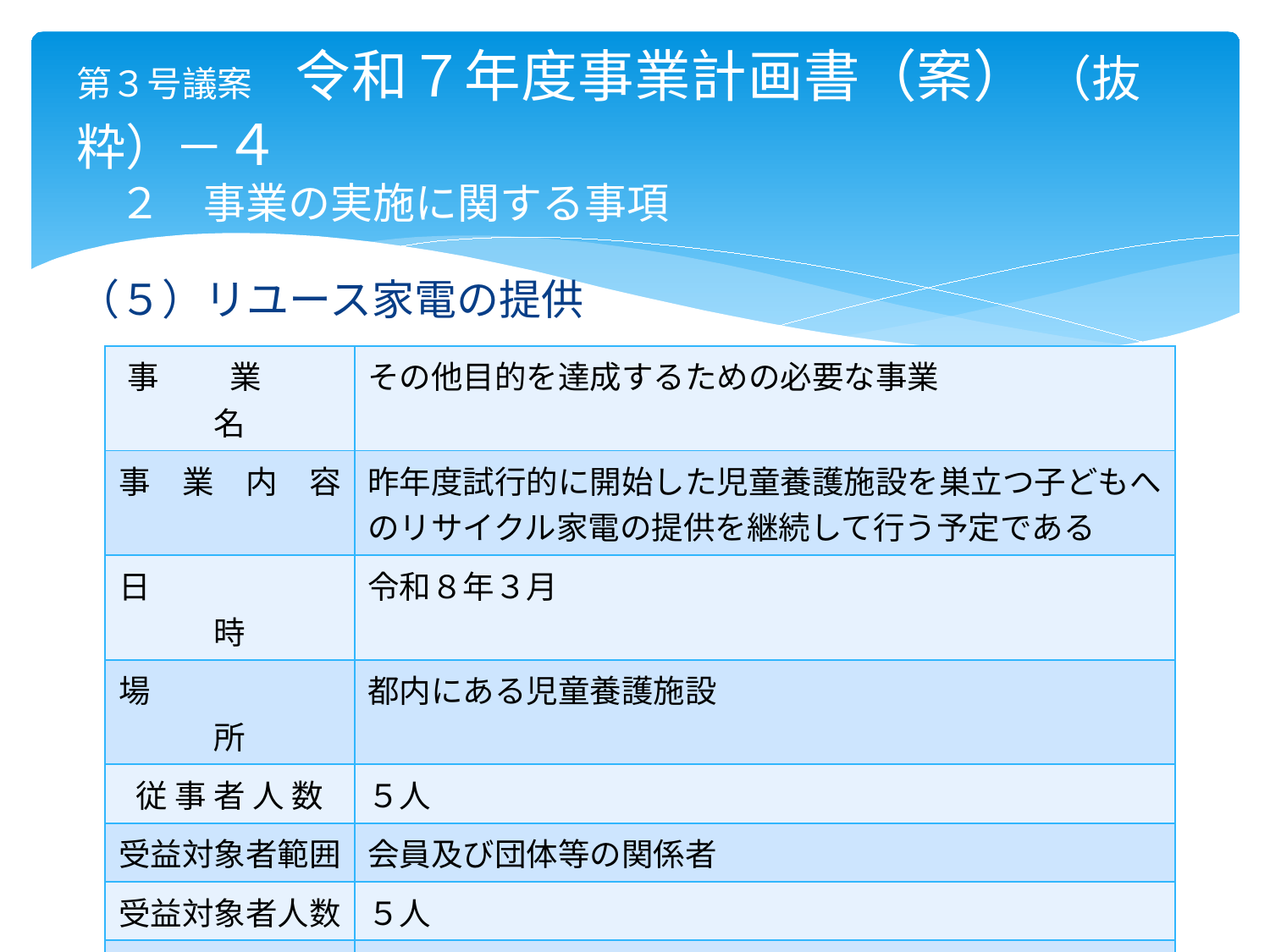

# 第３号議案　令和７年度事業計画書（案） （抜粋）－４ 　２　事業の実施に関する事項
（５）リユース家電の提供
| 事　 　業 　　名 | その他目的を達成するための必要な事業 |
| --- | --- |
| 事　業　内　容 | 昨年度試行的に開始した児童養護施設を巣立つ子どもへのリサイクル家電の提供を継続して行う予定である |
| 日　　　　　　時 | 令和８年３月 |
| 場　　　　　　所 | 都内にある児童養護施設 |
| 従 事 者 人 数 | ５人 |
| 受益対象者範囲 | 会員及び団体等の関係者 |
| 受益対象者人数 | ５人 |
| 事　　 業　　 費 | １０万円 |